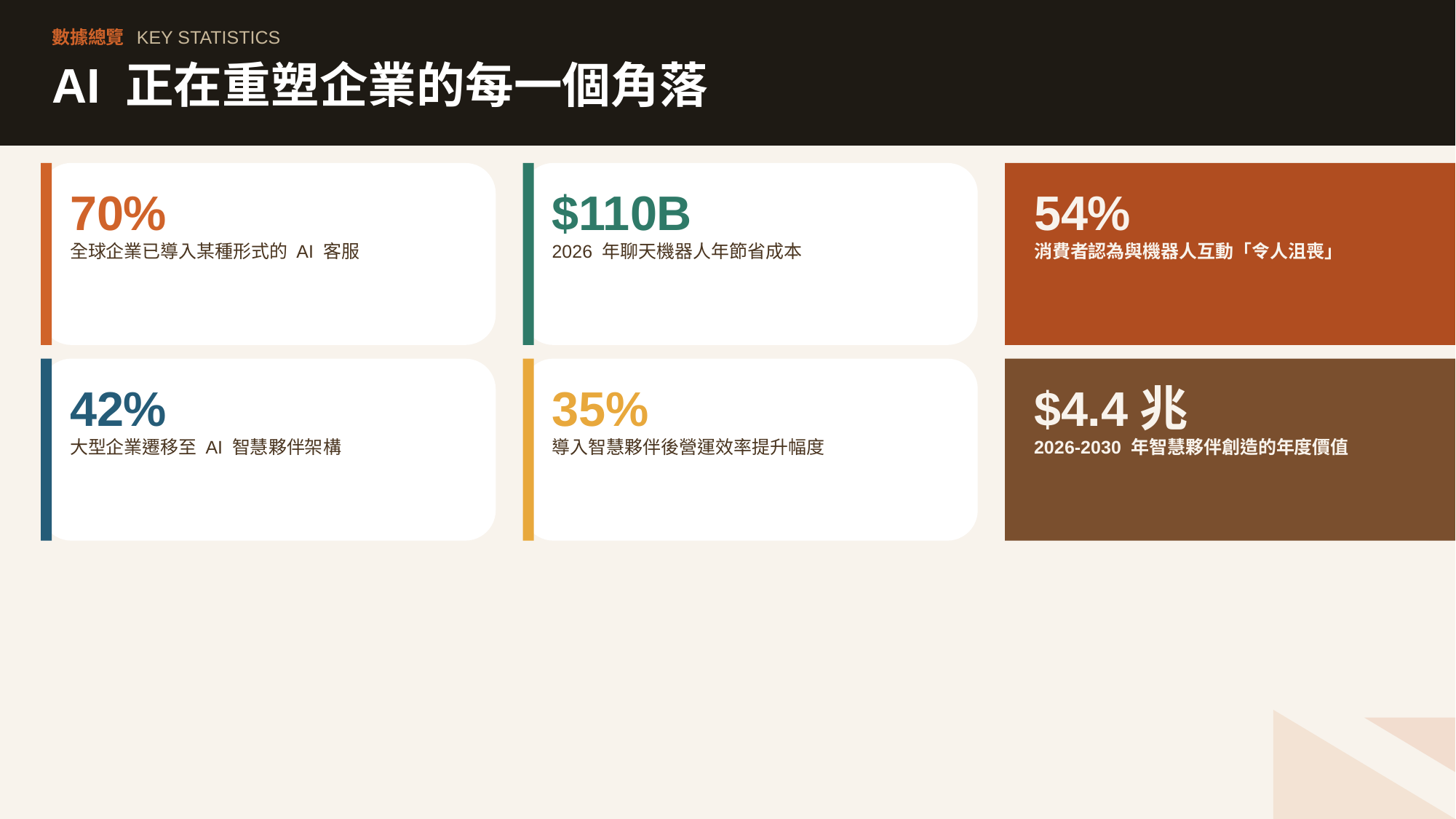

數據總覽  KEY STATISTICS
AI 正在重塑企業的每一個角落

70%
全球企業已導入某種形式的 AI 客服
$110B
2026 年聊天機器人年節省成本
54%
消費者認為與機器人互動「令人沮喪」

42%
大型企業遷移至 AI 智慧夥伴架構
35%
導入智慧夥伴後營運效率提升幅度
$4.4兆
2026-2030 年智慧夥伴創造的年度價值